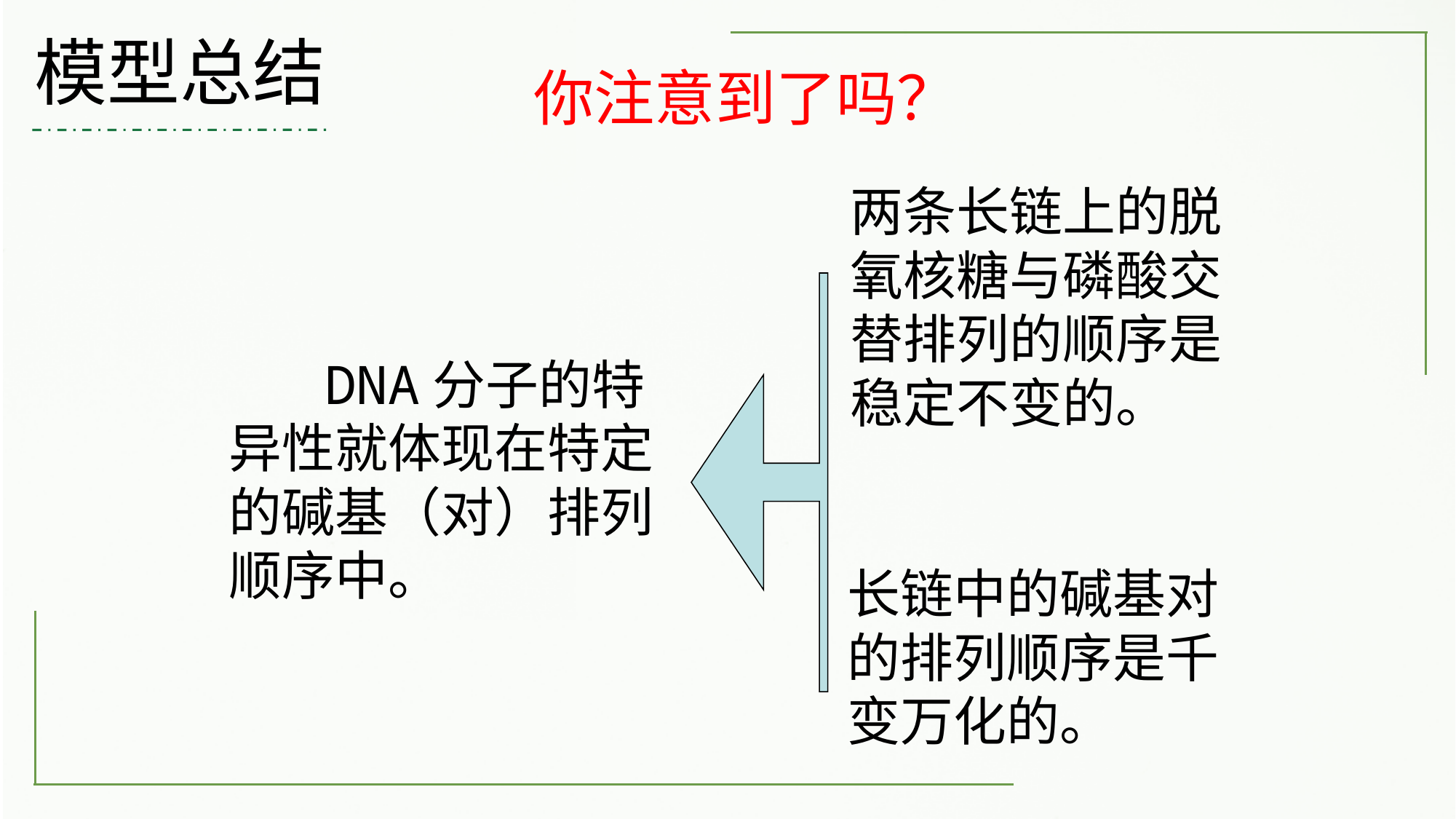

模型总结
你注意到了吗？
两条长链上的脱氧核糖与磷酸交替排列的顺序是稳定不变的。

   DNA分子的特异性就体现在特定的碱基（对）排列顺序中。
长链中的碱基对的排列顺序是千变万化的。